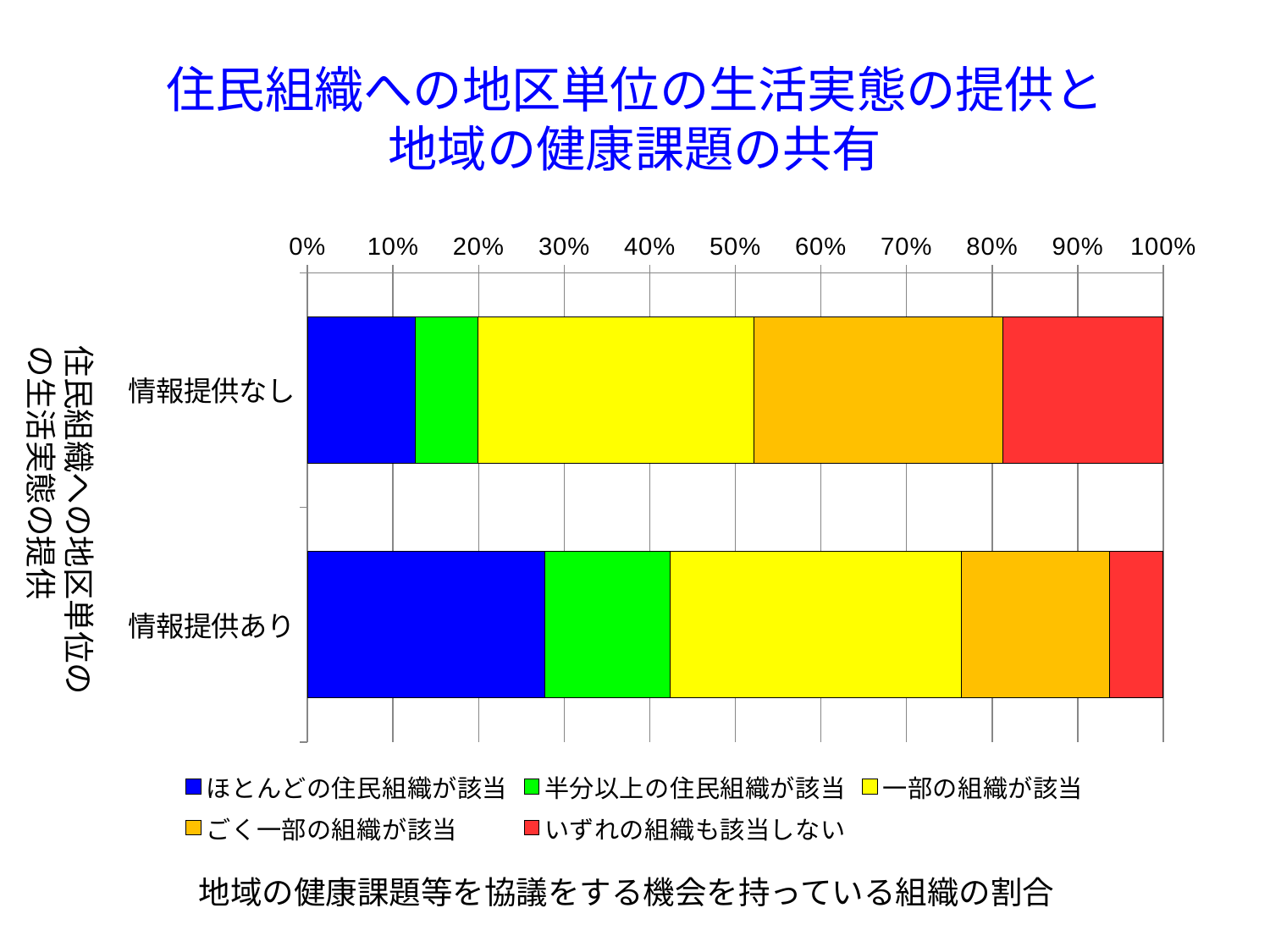

# 住民組織への地区単位の生活実態の提供と 地域の健康課題の共有

### Chart

| Category | ほとんどの住民組織が該当 | 半分以上の住民組織が該当 | 一部の組織が該当 | ごく一部の組織が該当 | いずれの組織も該当しない |
|---|---|---|---|---|---|
| 情報提供なし | 94.0 | 55.0 | 241.0 | 218.0 | 140.0 |
| 情報提供あり | 40.0 | 21.0 | 49.0 | 25.0 | 9.0 |
住民組織への地区単位の
の生活実態の提供
地域の健康課題等を協議をする機会を持っている組織の割合